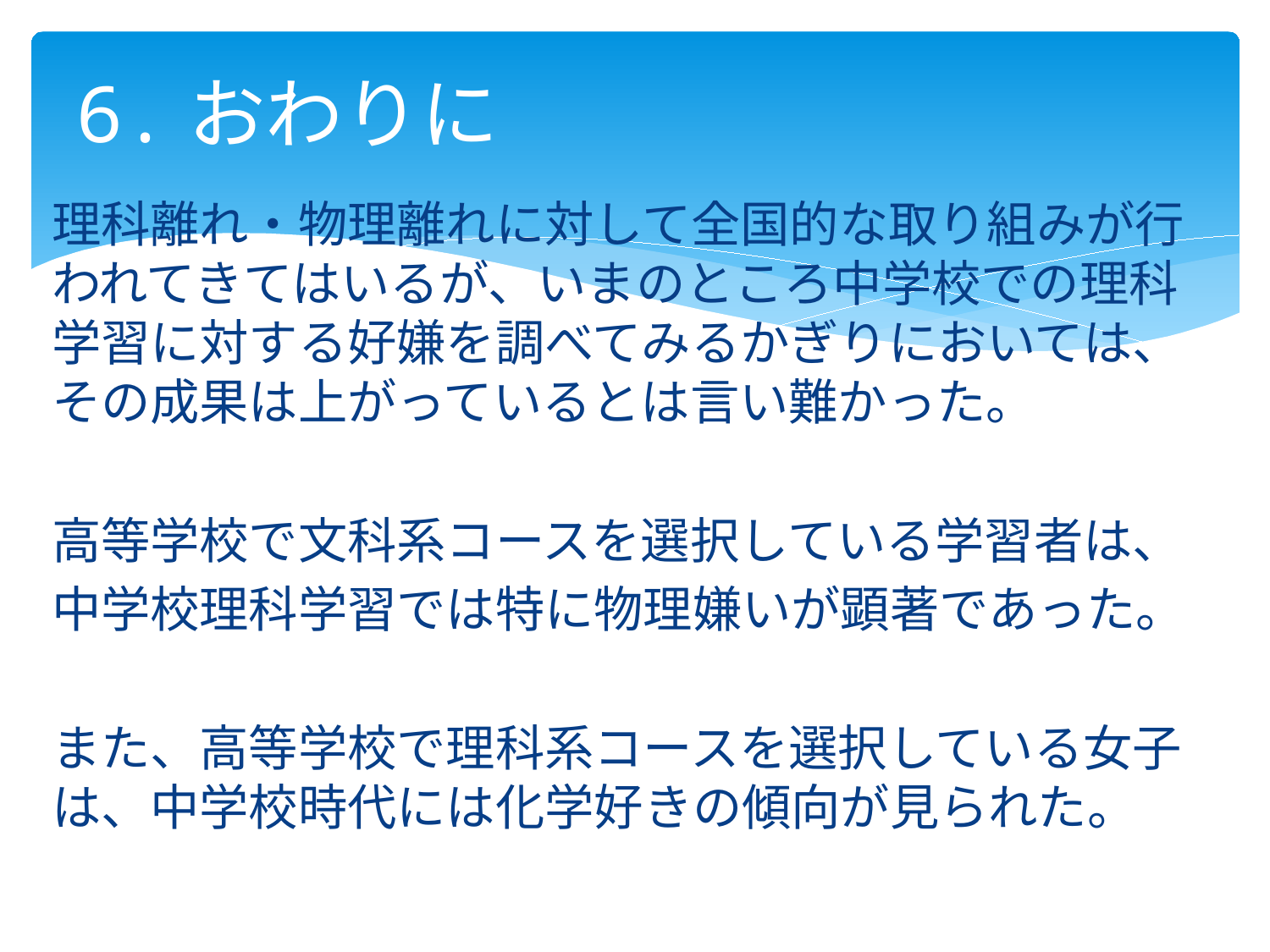

# 6.おわりに

理科離れ・物理離れに対して全国的な取り組みが行われてきてはいるが、いまのところ中学校での理科学習に対する好嫌を調べてみるかぎりにおいては、その成果は上がっているとは言い難かった。

高等学校で文科系コースを選択している学習者は、
中学校理科学習では特に物理嫌いが顕著であった。

また、高等学校で理科系コースを選択している女子は、中学校時代には化学好きの傾向が見られた。